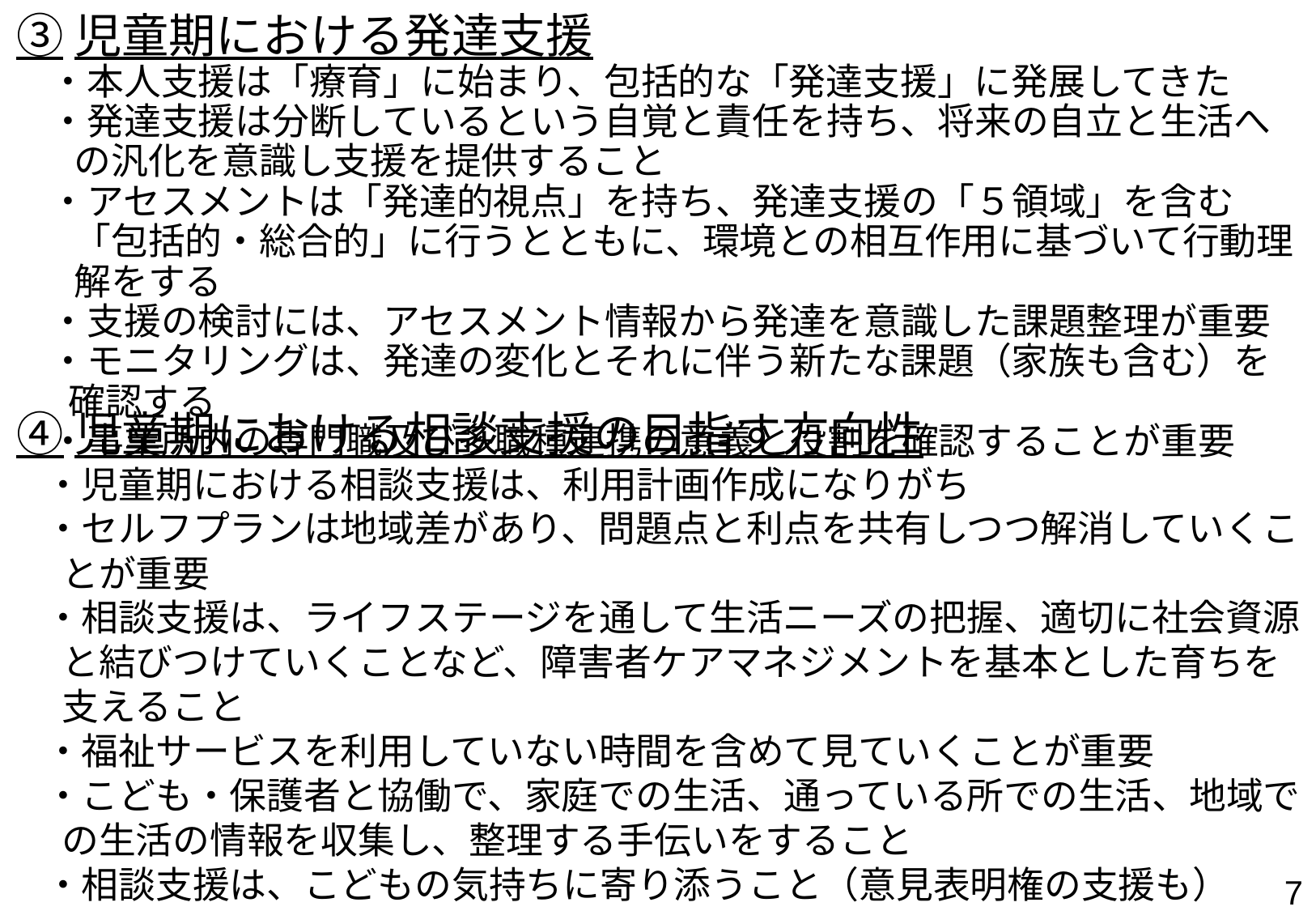

③児童期における発達支援
・本人支援は「療育」に始まり、包括的な「発達支援」に発展してきた
・発達支援は分断しているという自覚と責任を持ち、将来の自立と生活への汎化を意識し支援を提供すること
・アセスメントは「発達的視点」を持ち、発達支援の「５領域」を含む「包括的・総合的」に行うとともに、環境との相互作用に基づいて行動理解をする
・支援の検討には、アセスメント情報から発達を意識した課題整理が重要
・モニタリングは、発達の変化とそれに伴う新たな課題（家族も含む）を確認する
・事業所内の専門職及び多職種連携の意義と役割を確認することが重要
④児童期における相談支援の目指す方向性
・児童期における相談支援は、利用計画作成になりがち
・セルフプランは地域差があり、問題点と利点を共有しつつ解消していくことが重要
・相談支援は、ライフステージを通して生活ニーズの把握、適切に社会資源と結びつけていくことなど、障害者ケアマネジメントを基本とした育ちを支えること
・福祉サービスを利用していない時間を含めて見ていくことが重要
・こども・保護者と協働で、家庭での生活、通っている所での生活、地域での生活の情報を収集し、整理する手伝いをすること
・相談支援は、こどもの気持ちに寄り添うこと（意見表明権の支援も）
・「総合的な支援方針」をチームで検討することが重要
・日々児発管と連携し、こども・家族が元気になる会議（こども参加）の開催が重要
7